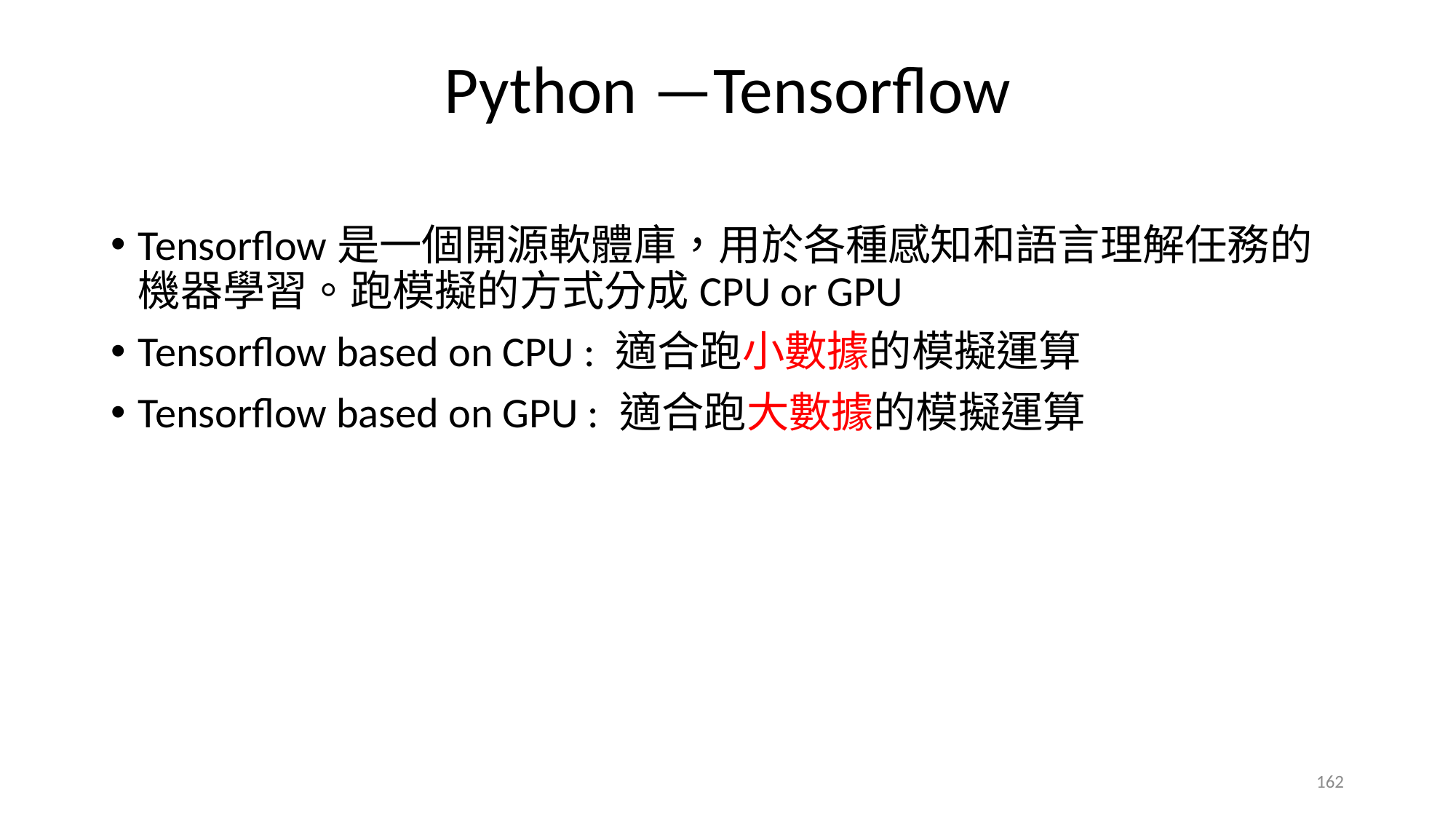

# Python —Tensorflow
Tensorflow是一個開源軟體庫，用於各種感知和語言理解任務的機器學習。跑模擬的方式分成CPU or GPU
Tensorflow based on CPU : 適合跑小數據的模擬運算
Tensorflow based on GPU : 適合跑大數據的模擬運算
162